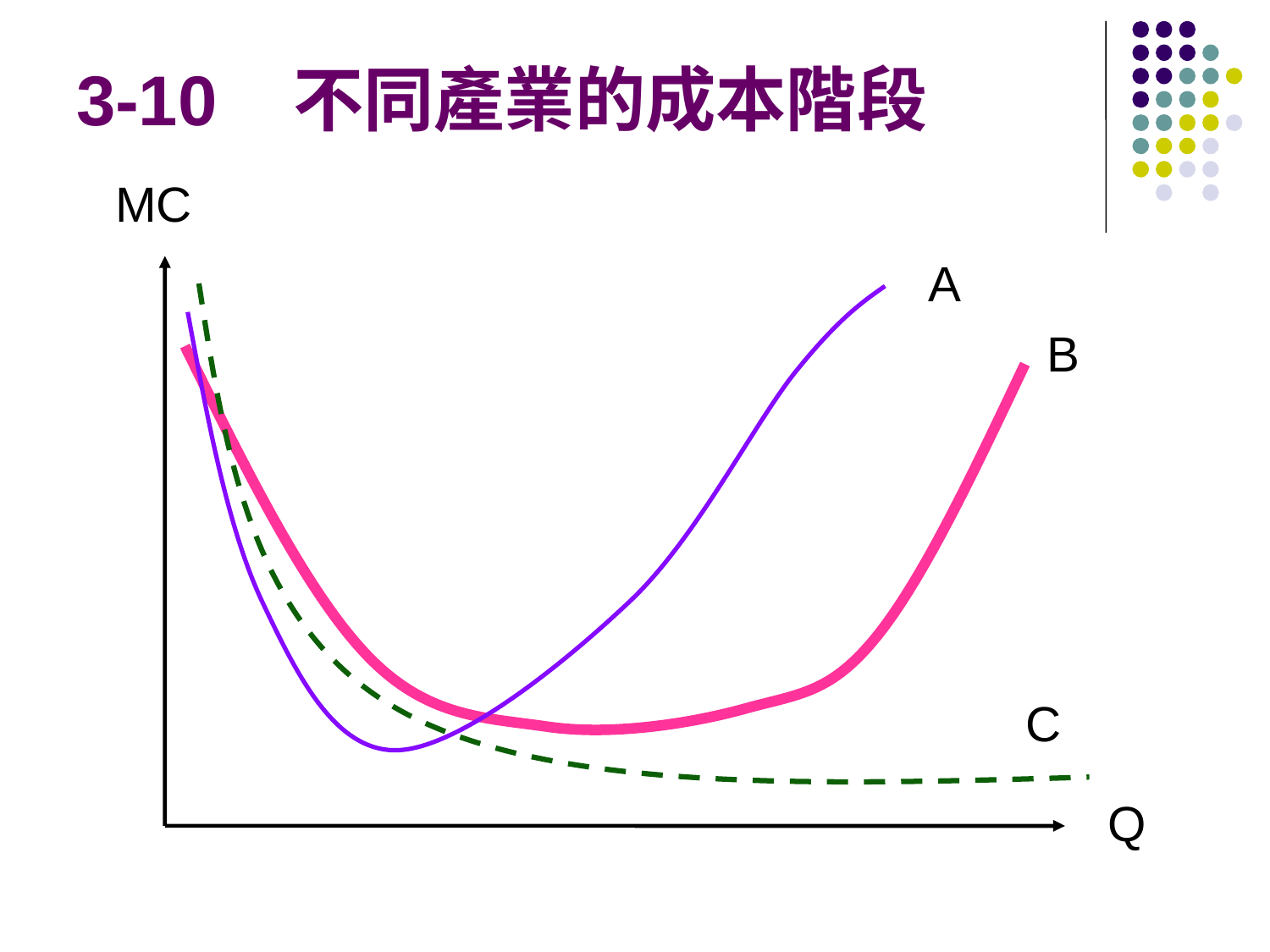

# 3-10   不同產業的成本階段
MC
A

B

C
Q